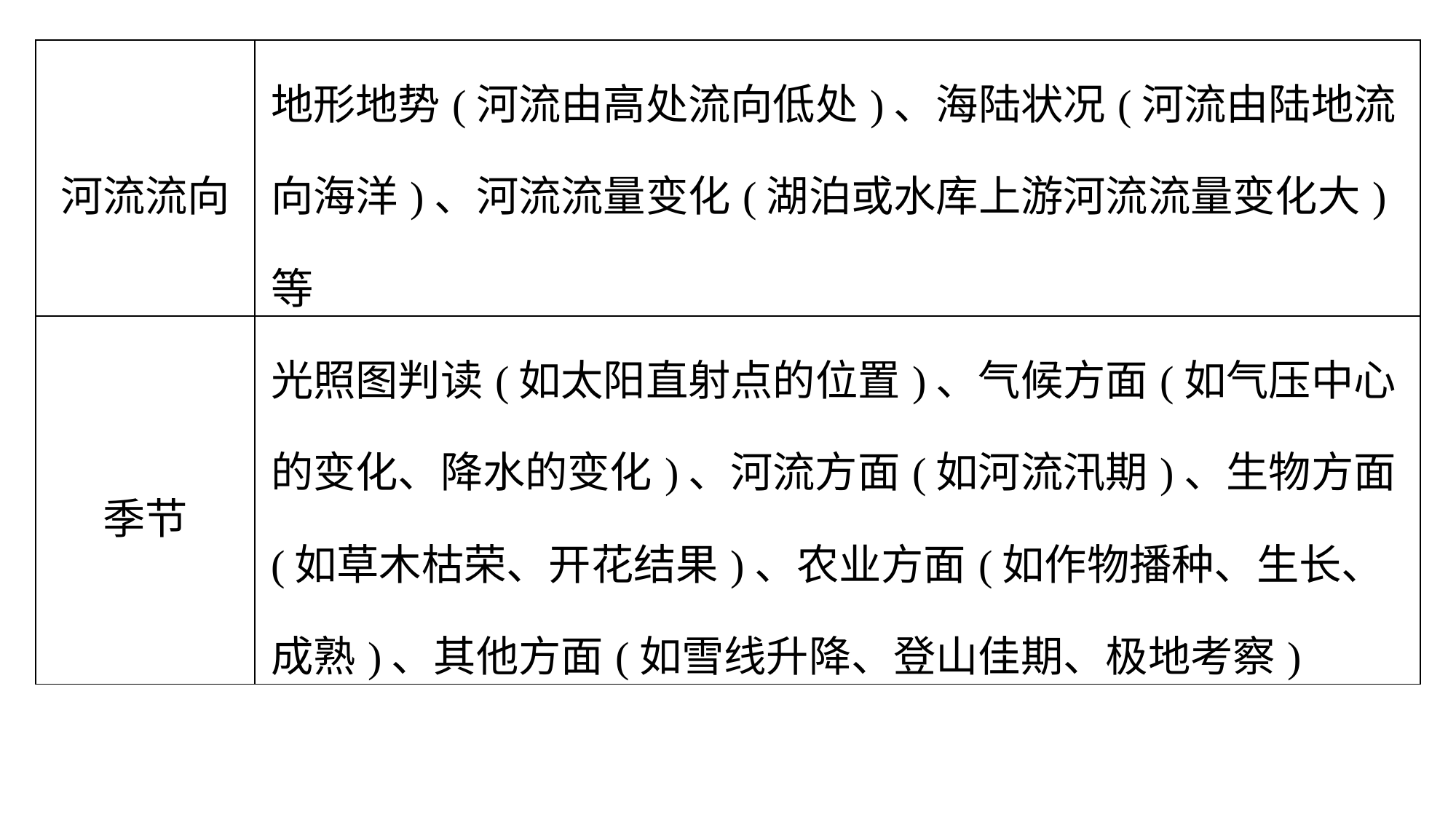

| 河流流向 | 地形地势(河流由高处流向低处)、海陆状况(河流由陆地流向海洋)、河流流量变化(湖泊或水库上游河流流量变化大)等 |
| --- | --- |
| 季节 | 光照图判读(如太阳直射点的位置)、气候方面(如气压中心的变化、降水的变化)、河流方面(如河流汛期)、生物方面(如草木枯荣、开花结果)、农业方面(如作物播种、生长、成熟)、其他方面(如雪线升降、登山佳期、极地考察) |